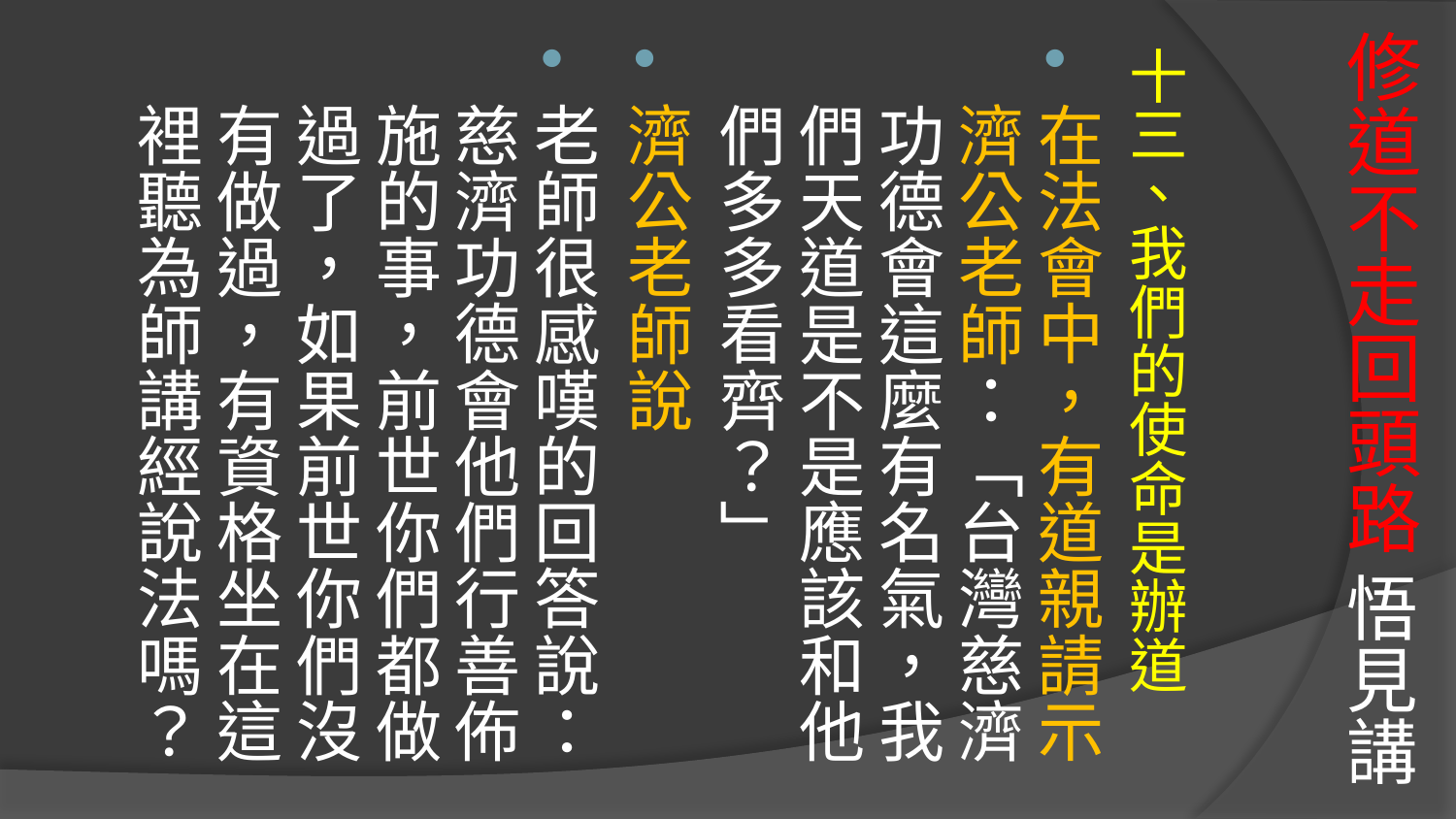

# 修道不走回頭路 悟見講
十三、我們的使命是辦道
在法會中，有道親請示濟公老師：「台灣慈濟功德會這麼有名氣，我們天道是不是應該和他們多多看齊？」
濟公老師說
老師很感嘆的回答說：慈濟功德會他們行善佈施的事，前世你們都做過了，如果前世你們沒有做過，有資格坐在這裡聽為師講經說法嗎？